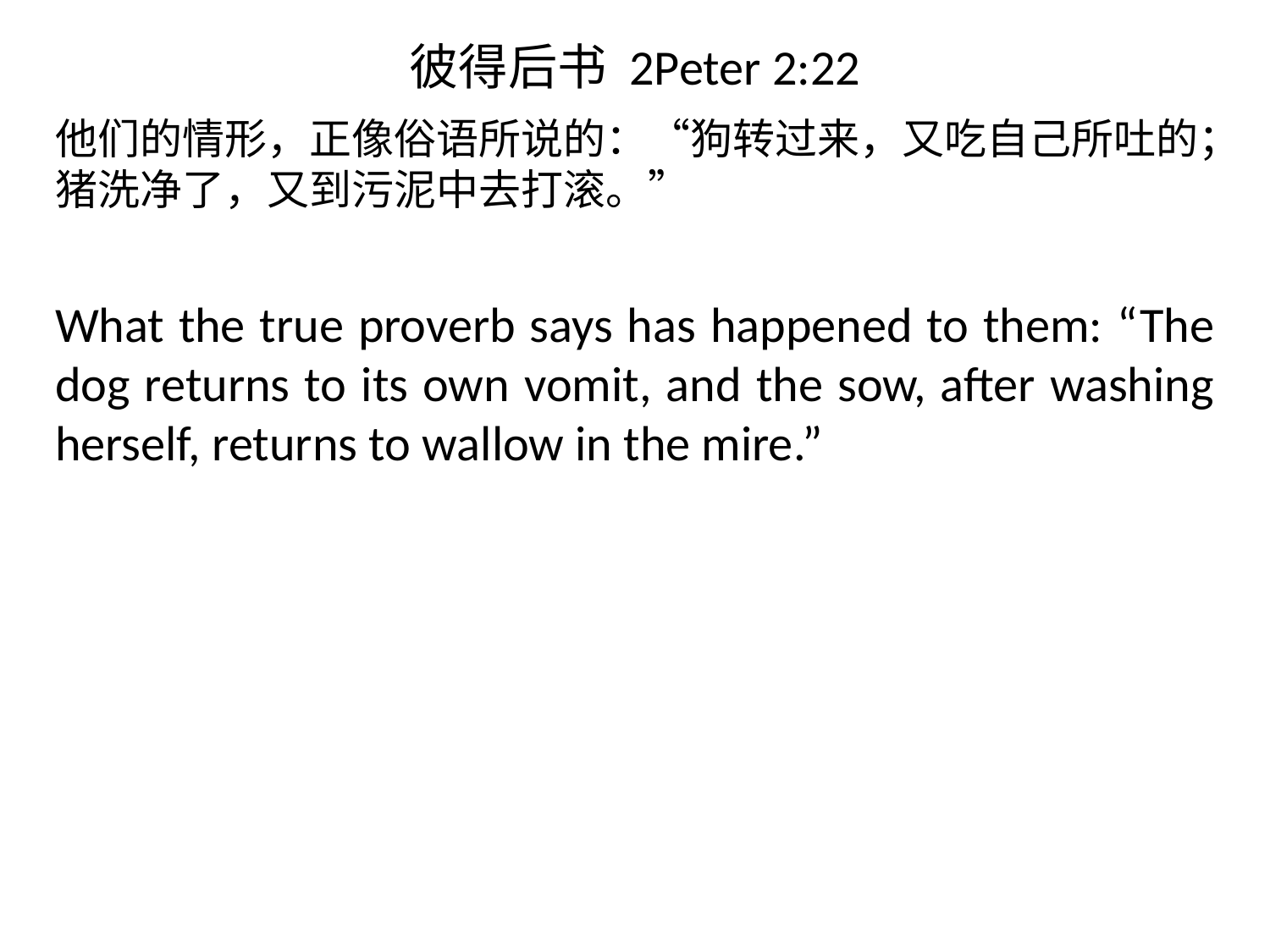

# 彼得后书 2Peter 2:22
他们的情形，正像俗语所说的：“狗转过来，又吃自己所吐的；猪洗净了，又到污泥中去打滚。”

What the true proverb says has happened to them: “The dog returns to its own vomit, and the sow, after washing herself, returns to wallow in the mire.”